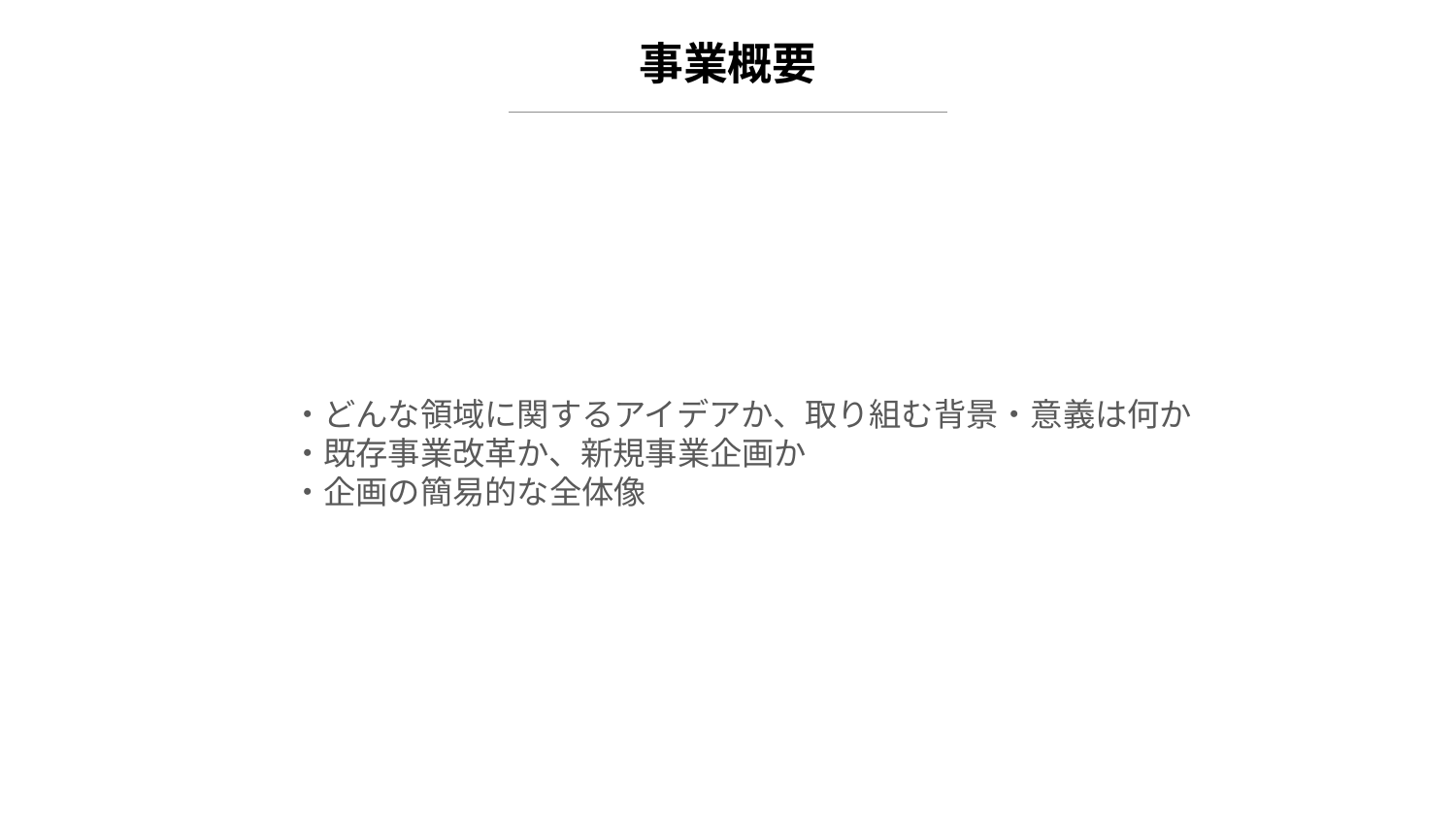

# 事業概要
・どんな領域に関するアイデアか、取り組む背景・意義は何か
・既存事業改革か、新規事業企画か
・企画の簡易的な全体像